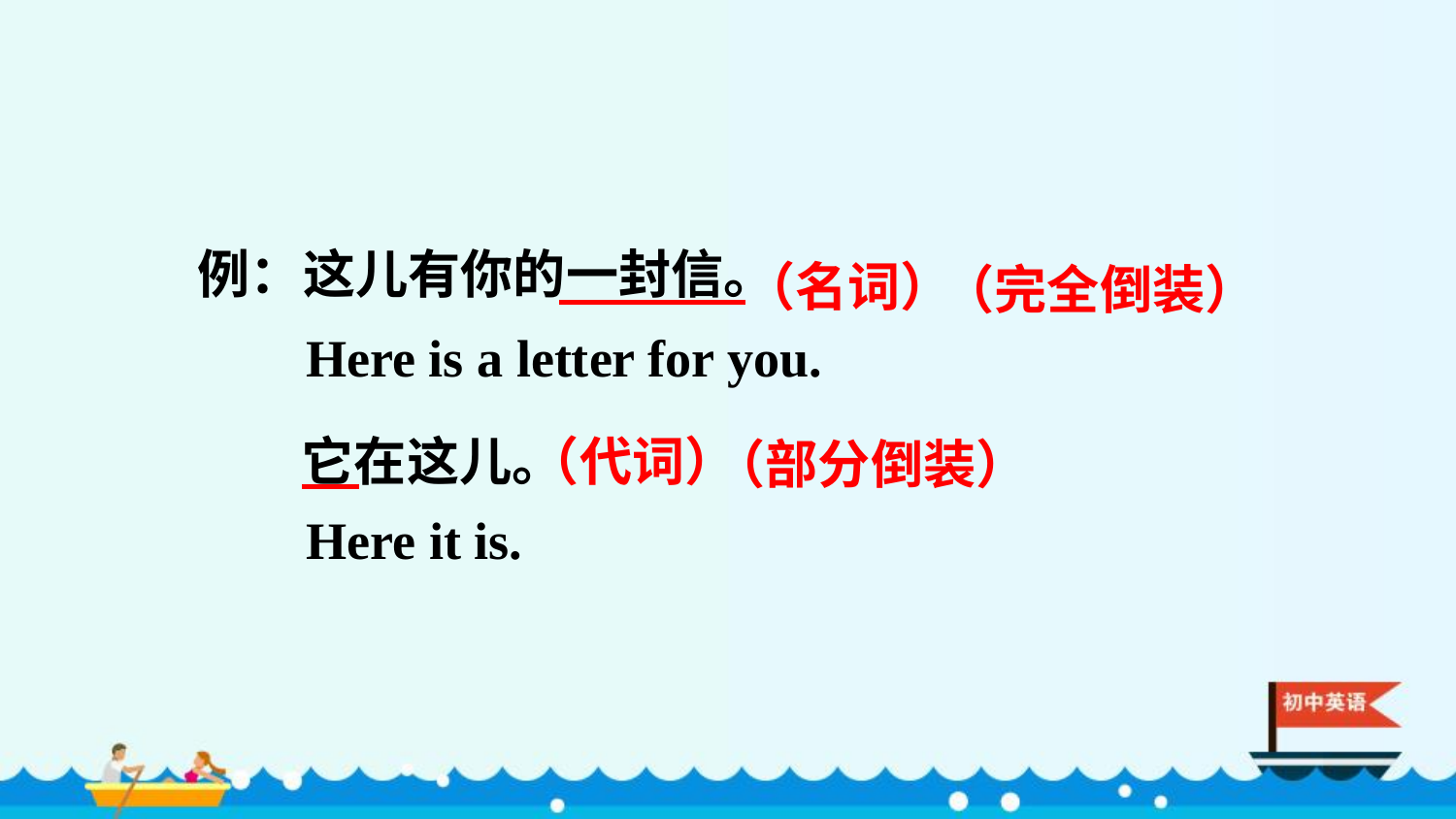

例：这儿有你的一封信。

（名词）
（完全倒装）
Here is a letter for you.
它在这儿。
（代词）
（部分倒装）
Here it is.